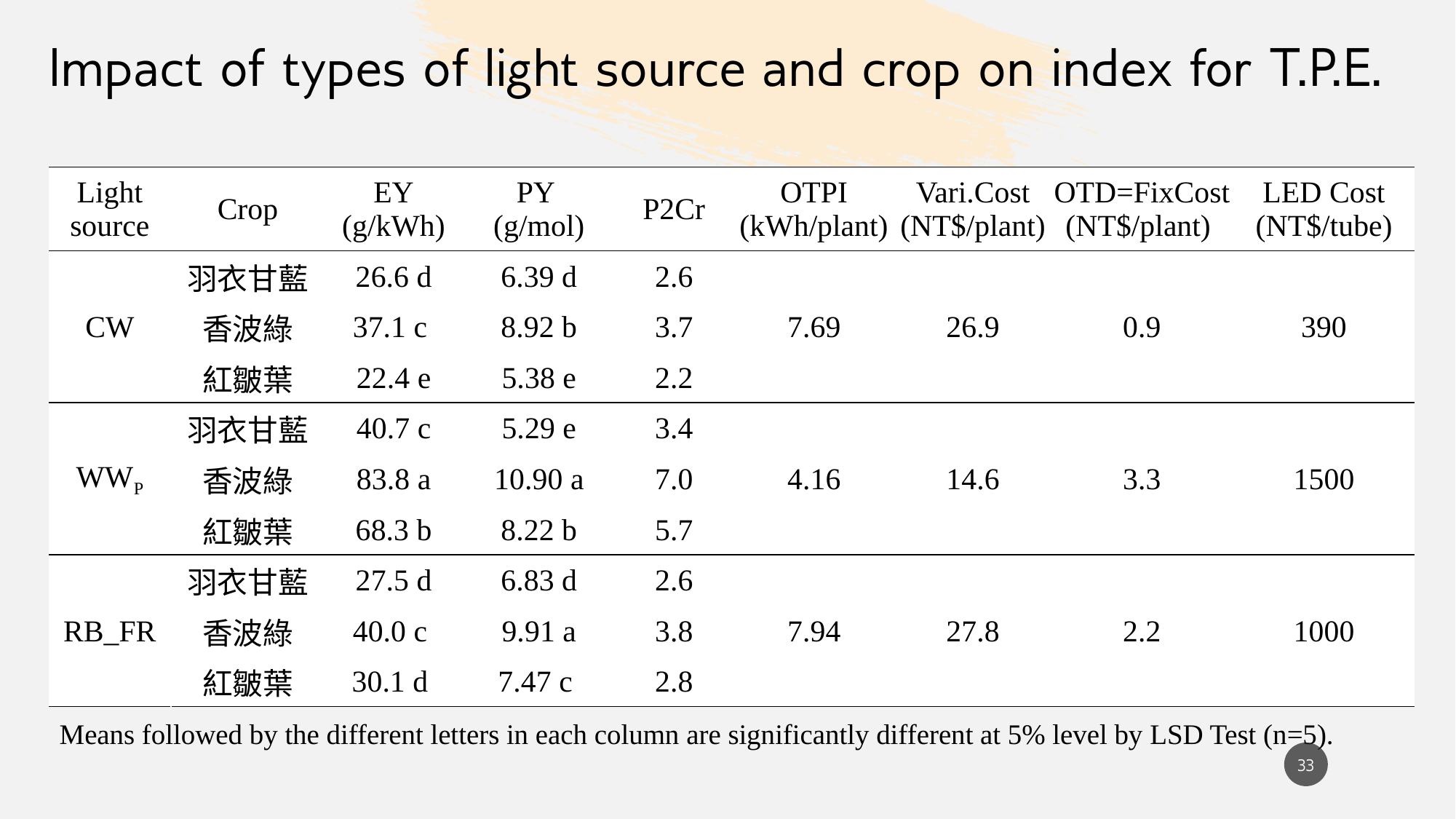

Impact of types of light source and crop on index for T.P.E.
| Light source | Crop | EY (g/kWh) | PY (g/mol) | P2Cr | OTPI (kWh/plant) | Vari.Cost (NT$/plant) | OTD=FixCost (NT$/plant) | LED Cost (NT$/tube) |
| --- | --- | --- | --- | --- | --- | --- | --- | --- |
| CW | 羽衣甘藍 | 26.6 d | 6.39 d | 2.6 | 7.69 | 26.9 | 0.9 | 390 |
|  | 香波綠 | 37.1 c | 8.92 b | 3.7 |  |  |  |  |
|  | 紅皺葉 | 22.4 e | 5.38 e | 2.2 |  |  |  |  |
| WWP | 羽衣甘藍 | 40.7 c | 5.29 e | 3.4 | 4.16 | 14.6 | 3.3 | 1500 |
|  | 香波綠 | 83.8 a | 10.90 a | 7.0 |  |  |  |  |
|  | 紅皺葉 | 68.3 b | 8.22 b | 5.7 |  |  |  |  |
| RB\_FR | 羽衣甘藍 | 27.5 d | 6.83 d | 2.6 | 7.94 | 27.8 | 2.2 | 1000 |
|  | 香波綠 | 40.0 c | 9.91 a | 3.8 |  |  |  |  |
|  | 紅皺葉 | 30.1 d | 7.47 c | 2.8 |  |  |  |  |
Means followed by the different letters in each column are significantly different at 5% level by LSD Test (n=5).
33